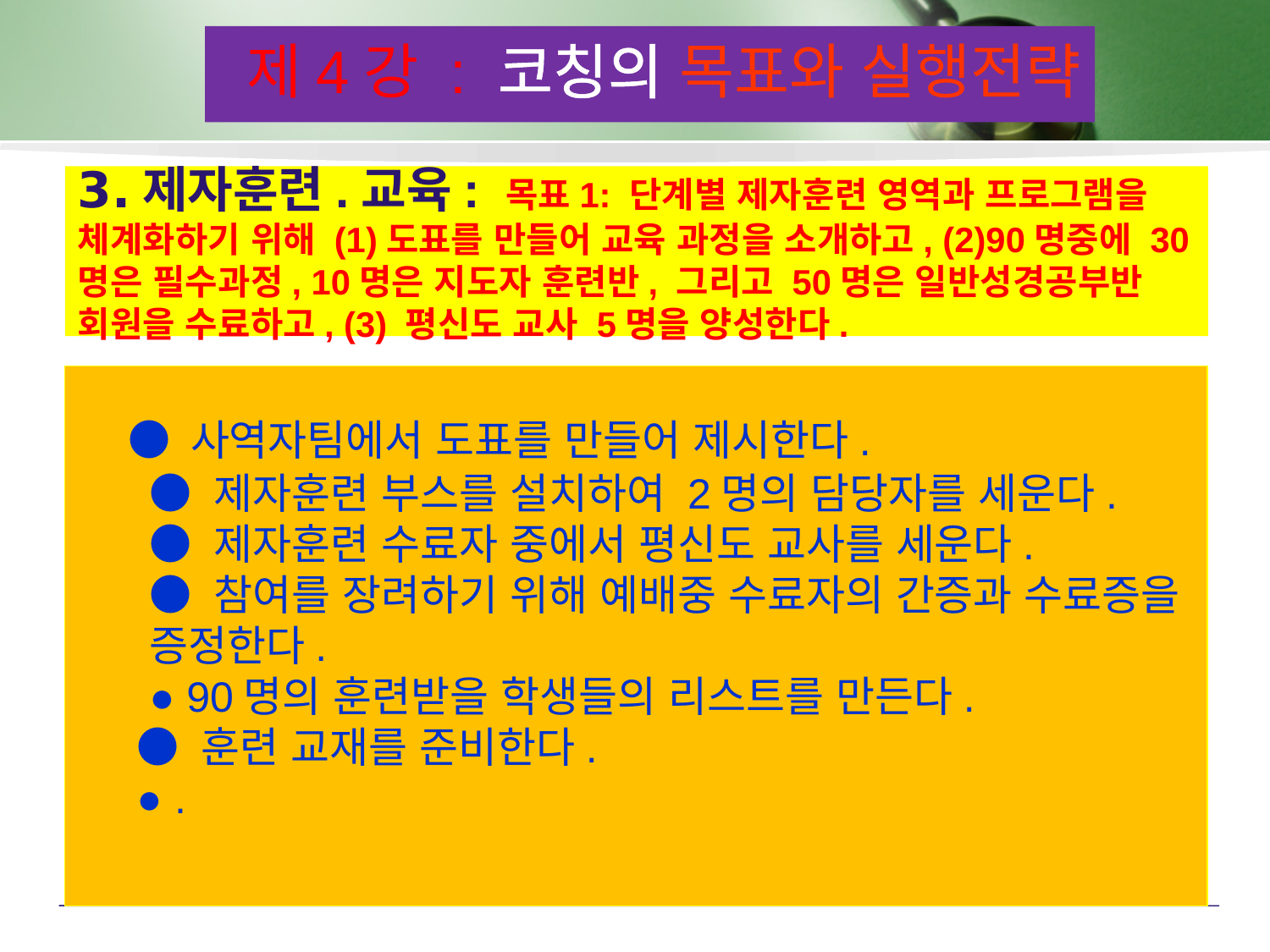

제4강 : 코칭의 목표와 실행전략
# 3.제자훈련.교육: 목표1: 단계별 제자훈련 영역과 프로그램을 체계화하기 위해 (1)도표를 만들어 교육 과정을 소개하고, (2)90명중에 30명은 필수과정, 10명은 지도자 훈련반, 그리고 50명은 일반성경공부반 회원을 수료하고, (3) 평신도 교사 5명을 양성한다.
    ● 사역자팀에서 도표를 만들어 제시한다.
	● 제자훈련 부스를 설치하여 2명의 담당자를 세운다.
	● 제자훈련 수료자 중에서 평신도 교사를 세운다.
	● 참여를 장려하기 위해 예배중 수료자의 간증과 수료증을 증정한다.
	● 90명의 훈련받을 학생들의 리스트를 만든다.
     ● 훈련 교재를 준비한다.
     ● .